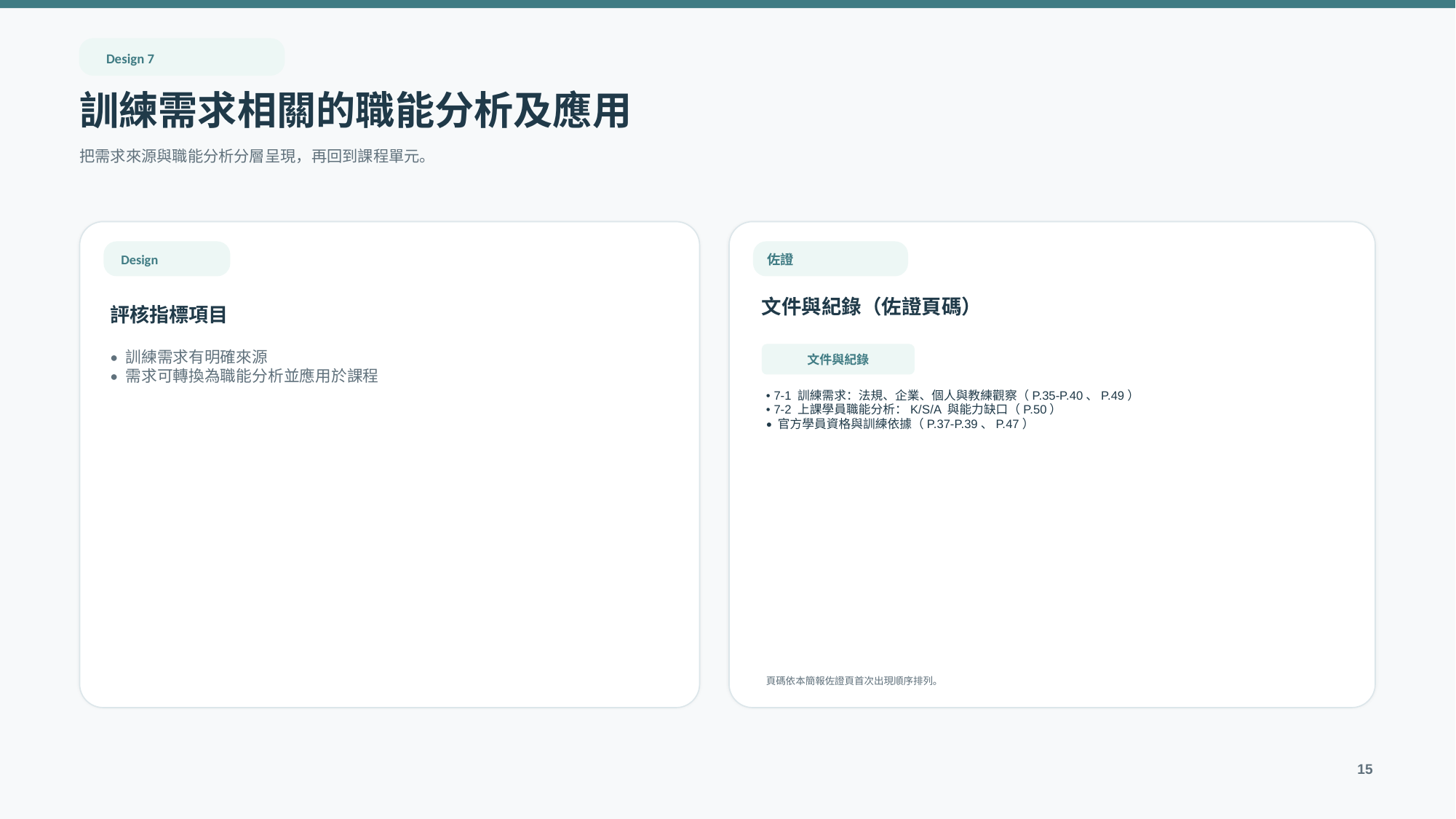

Design 7
訓練需求相關的職能分析及應用
把需求來源與職能分析分層呈現，再回到課程單元。

Design
佐證
文件與紀錄（佐證頁碼）
評核指標項目
文件與紀錄
• 訓練需求有明確來源
• 需求可轉換為職能分析並應用於課程
• 7-1 訓練需求：法規、企業、個人與教練觀察（P.35-P.40、P.49）
• 7-2 上課學員職能分析：K/S/A 與能力缺口（P.50）
• 官方學員資格與訓練依據（P.37-P.39、P.47）
頁碼依本簡報佐證頁首次出現順序排列。
15